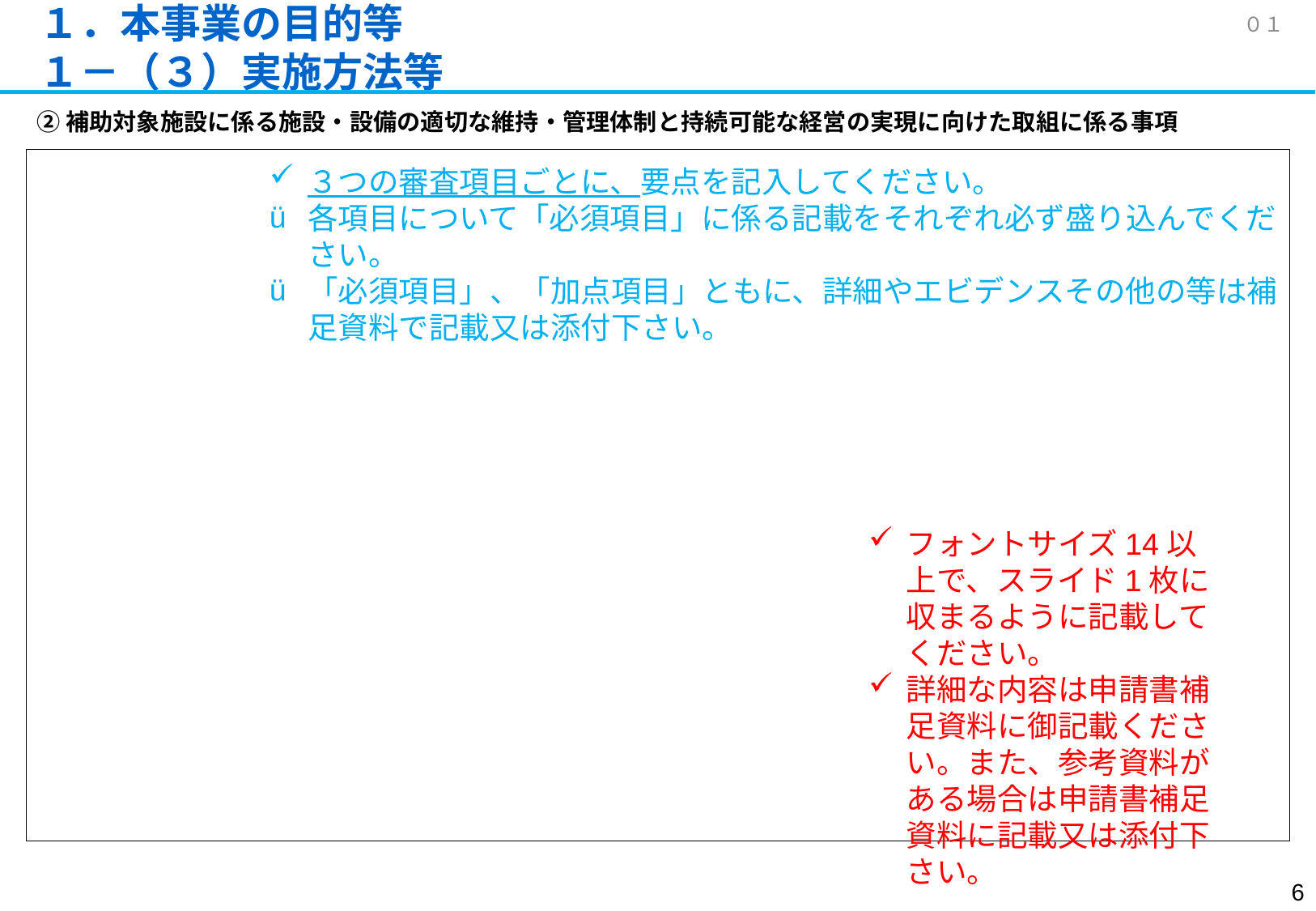

# １．本事業の目的等 １－（３）実施方法等
０１
②補助対象施設に係る施設・設備の適切な維持・管理体制と持続可能な経営の実現に向けた取組に係る事項

３つの審査項目ごとに、要点を記入してください。
各項目について「必須項目」に係る記載をそれぞれ必ず盛り込んでください。
「必須項目」、「加点項目」ともに、詳細やエビデンスその他の等は補足資料で記載又は添付下さい。
フォントサイズ14以上で、スライド1枚に収まるように記載してください。
詳細な内容は申請書補足資料に御記載ください。また、参考資料がある場合は申請書補足資料に記載又は添付下さい。
6